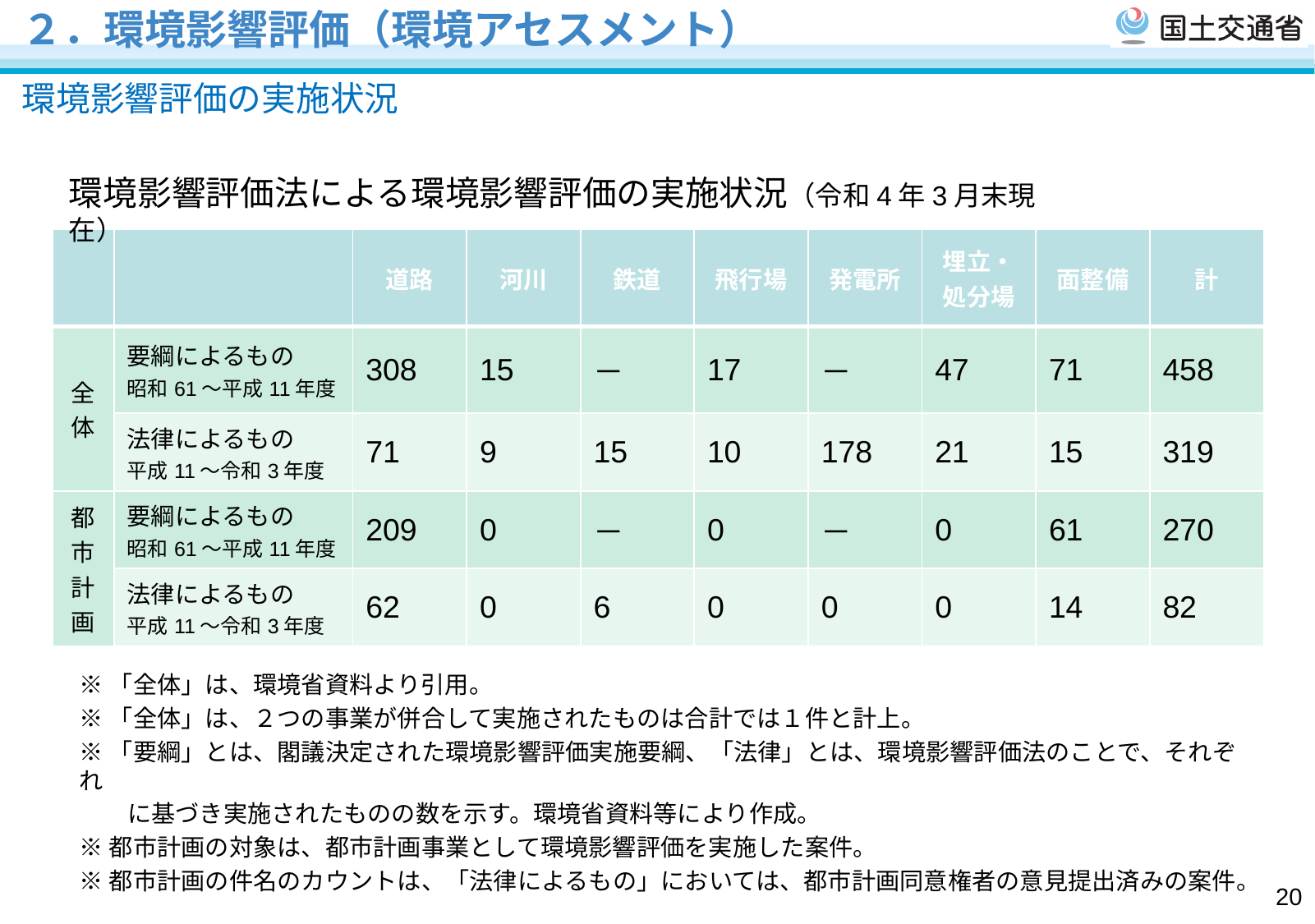

２．環境影響評価（環境アセスメント）
環境影響評価の実施状況
環境影響評価法による環境影響評価の実施状況（令和4年3月末現在）
|  |  | 道路 | 河川 | 鉄道 | 飛行場 | 発電所 | 埋立・ 処分場 | 面整備 | 計 |
| --- | --- | --- | --- | --- | --- | --- | --- | --- | --- |
| 全体 | 要綱によるもの 昭和61～平成11年度 | 308 | 15 | － | 17 | － | 47 | 71 | 458 |
|  | 法律によるもの 平成11～令和3年度 | 71 | 9 | 15 | 10 | 178 | 21 | 15 | 319 |
| 都市計画 | 要綱によるもの 昭和61～平成11年度 | 209 | 0 | － | 0 | － | 0 | 61 | 270 |
|  | 法律によるもの 平成11～令和3年度 | 62 | 0 | 6 | 0 | 0 | 0 | 14 | 82 |
※「全体」は、環境省資料より引用。
※「全体」は、２つの事業が併合して実施されたものは合計では１件と計上。
※「要綱」とは、閣議決定された環境影響評価実施要綱、「法律」とは、環境影響評価法のことで、それぞれ
　　に基づき実施されたものの数を示す。環境省資料等により作成。
※都市計画の対象は、都市計画事業として環境影響評価を実施した案件。
※都市計画の件名のカウントは、「法律によるもの」においては、都市計画同意権者の意見提出済みの案件。
20